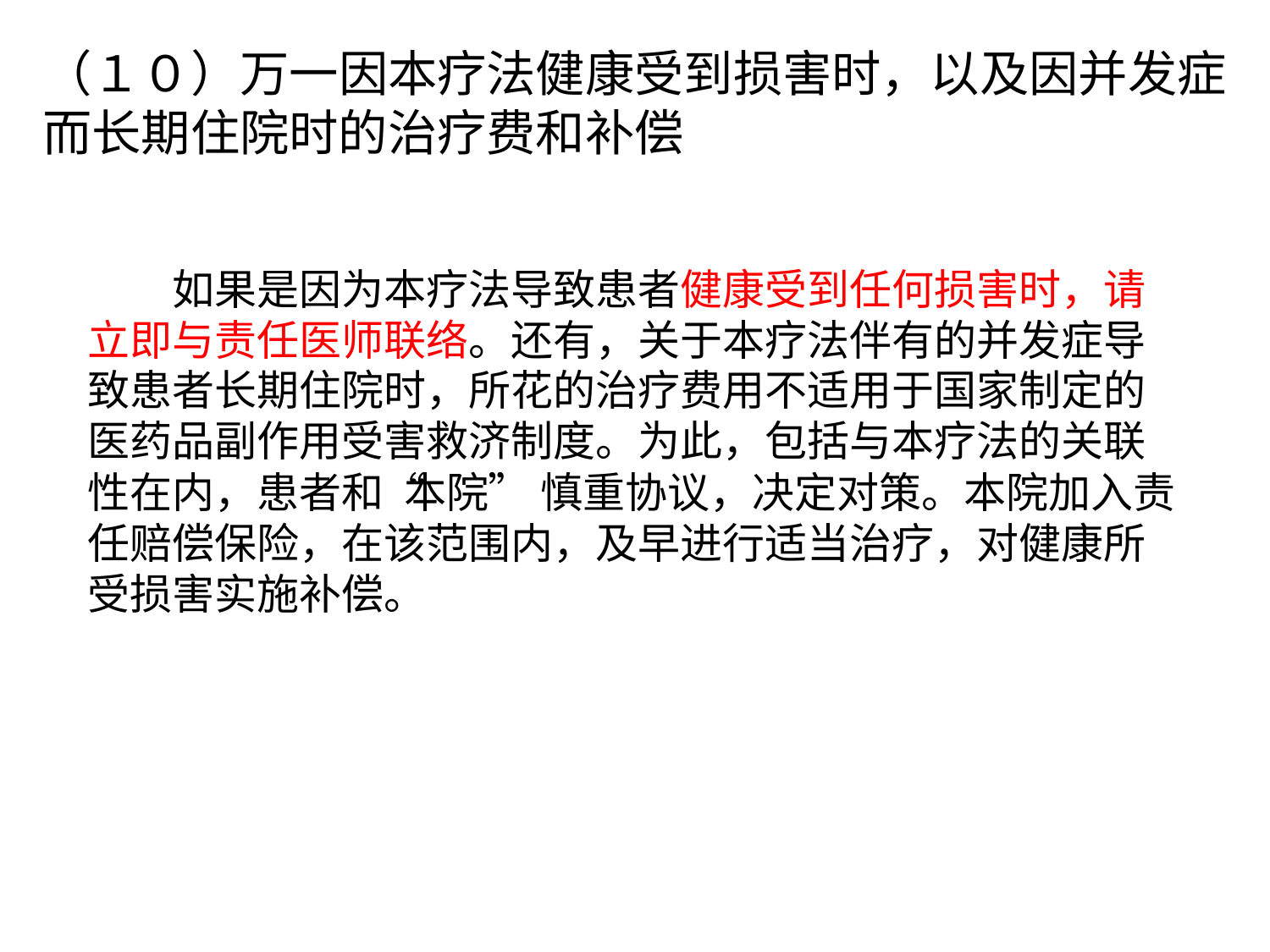

（１０）万一因本疗法健康受到损害时，以及因并发症而长期住院时的治疗费和补偿
　　如果是因为本疗法导致患者健康受到任何损害时，请立即与责任医师联络。还有，关于本疗法伴有的并发症导致患者长期住院时，所花的治疗费用不适用于国家制定的医药品副作用受害救济制度。为此，包括与本疗法的关联性在内，患者和“本院” 慎重协议，决定对策。本院加入责任赔偿保险，在该范围内，及早进行适当治疗，对健康所受损害实施补偿。